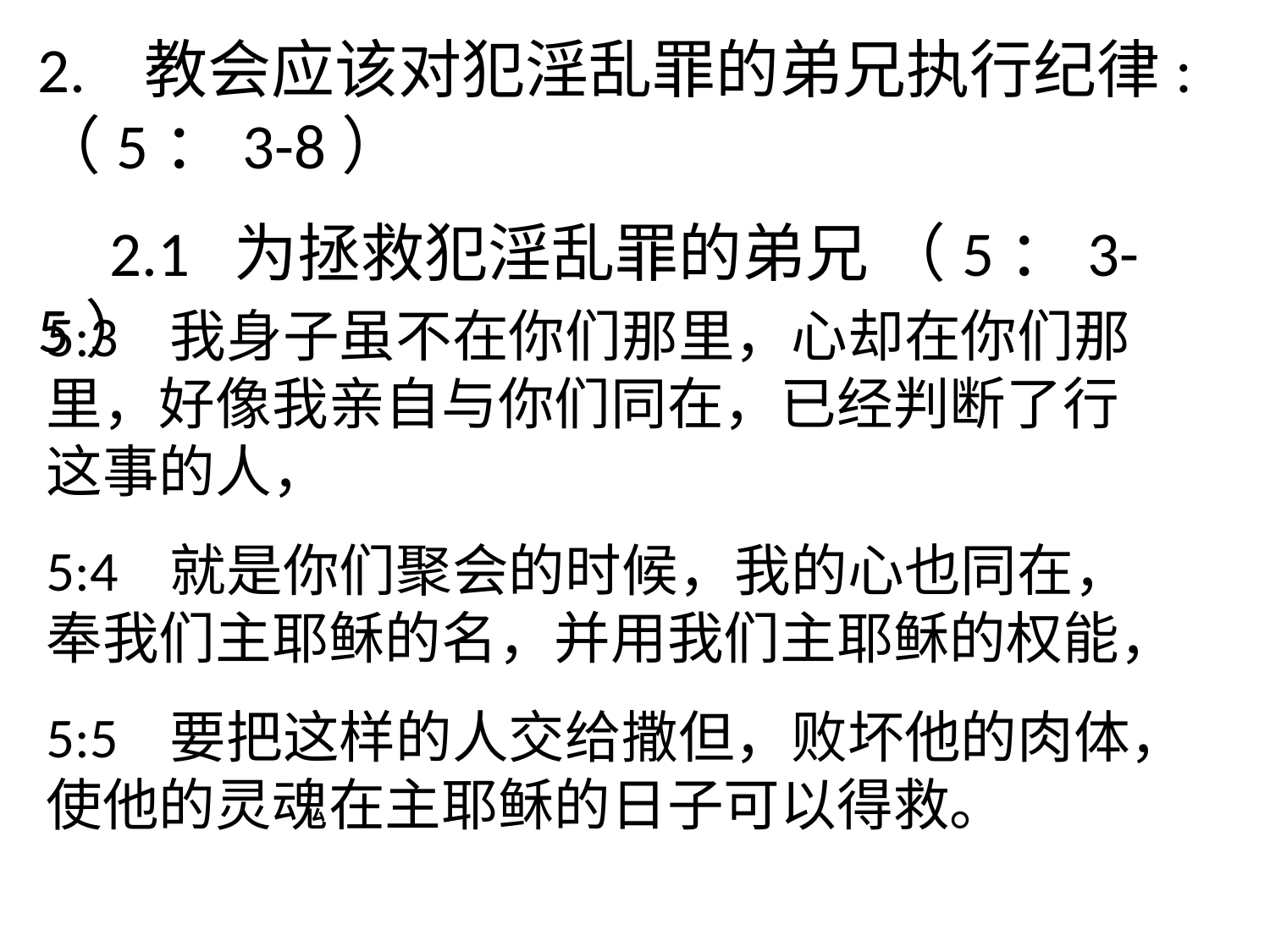

2.   教会应该对犯淫乱罪的弟兄执行纪律:（5：3-8）
     2.1  为拯救犯淫乱罪的弟兄 （5：3-5）
5:3   我身子虽不在你们那里，心却在你们那里，好像我亲自与你们同在，已经判断了行这事的人，
5:4   就是你们聚会的时候，我的心也同在，奉我们主耶稣的名，并用我们主耶稣的权能，
5:5   要把这样的人交给撒但，败坏他的肉体，使他的灵魂在主耶稣的日子可以得救。